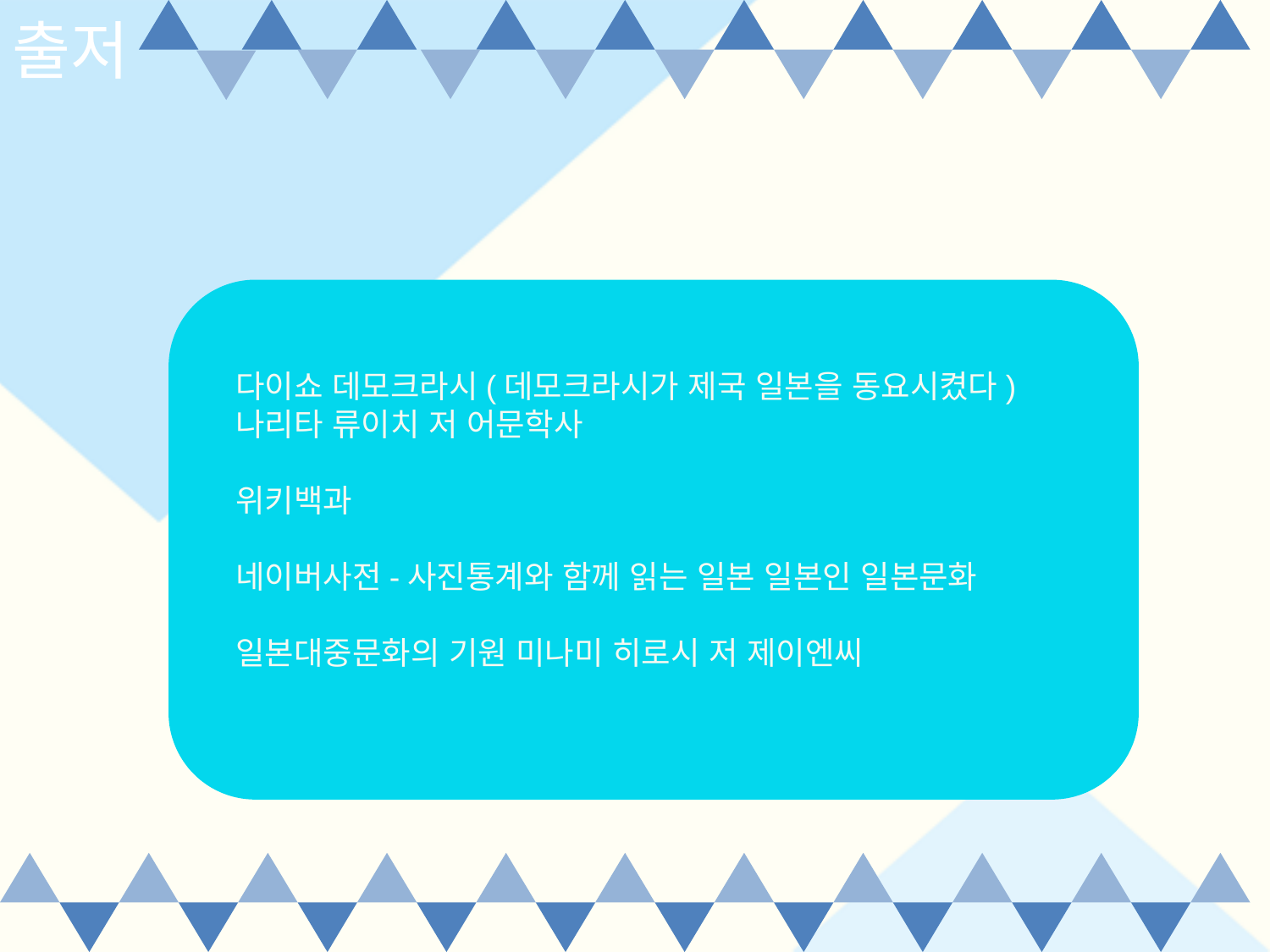

출저

성공
비밀
부정적
 전망

다이쇼 데모크라시(데모크라시가 제국 일본을 동요시켰다) 나리타 류이치 저 어문학사

위키백과

네이버사전-사진통계와 함께 읽는 일본 일본인 일본문화

일본대중문화의 기원 미나미 히로시 저 제이엔씨